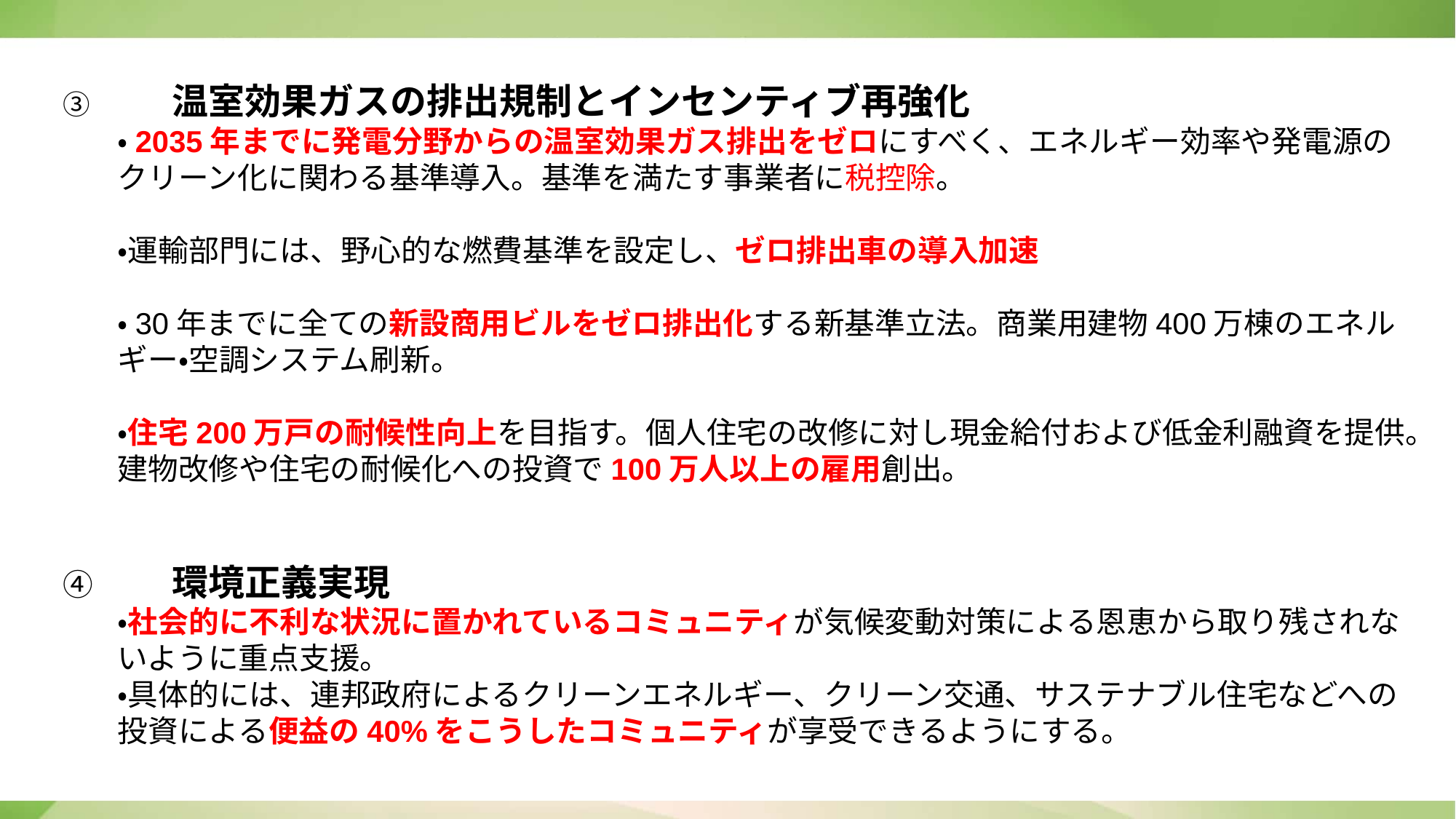

③	温室効果ガスの排出規制とインセンティブ再強化
・2035年までに発電分野からの温室効果ガス排出をゼロにすべく、エネルギー効率や発電源のクリーン化に関わる基準導入。基準を満たす事業者に税控除。

・運輸部門には、野心的な燃費基準を設定し、ゼロ排出車の導入加速

・30年までに全ての新設商用ビルをゼロ排出化する新基準立法。商業用建物400万棟のエネルギー・空調システム刷新。

・住宅200万戸の耐候性向上を目指す。個人住宅の改修に対し現金給付および低金利融資を提供。建物改修や住宅の耐候化への投資で100万人以上の雇用創出。

④	環境正義実現
・社会的に不利な状況に置かれているコミュニティが気候変動対策による恩恵から取り残されないように重点支援。
・具体的には、連邦政府によるクリーンエネルギー、クリーン交通、サステナブル住宅などへの投資による便益の40%をこうしたコミュニティが享受できるようにする。